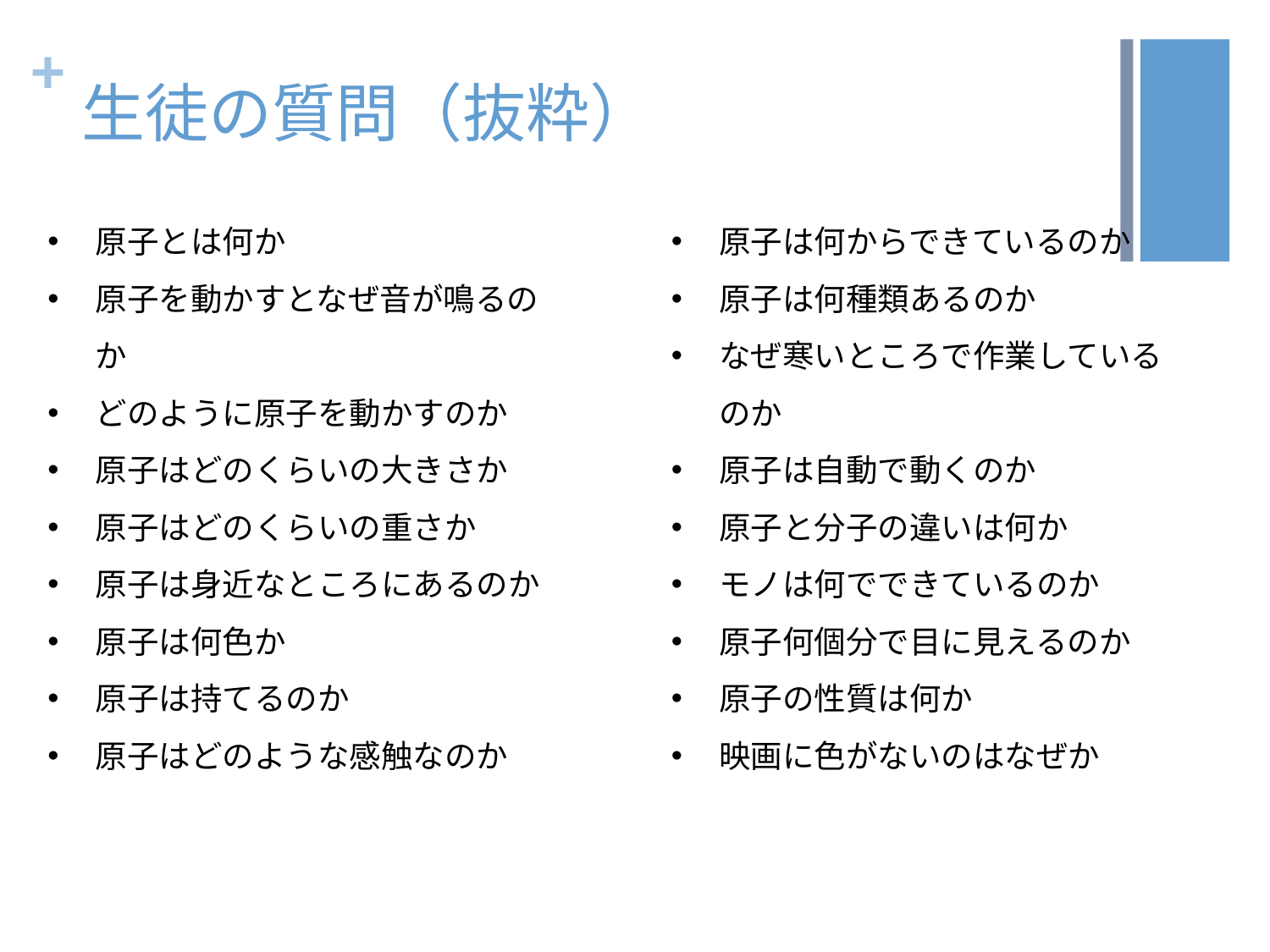

# 生徒の質問（抜粋）
原子とは何か
原子を動かすとなぜ音が鳴るのか
どのように原子を動かすのか
原子はどのくらいの大きさか
原子はどのくらいの重さか
原子は身近なところにあるのか
原子は何色か
原子は持てるのか
原子はどのような感触なのか

原子は何に使うのか
原子は何からできているのか
原子は何種類あるのか
なぜ寒いところで作業しているのか
原子は自動で動くのか
原子と分子の違いは何か
モノは何でできているのか
原子何個分で目に見えるのか
原子の性質は何か
映画に色がないのはなぜか